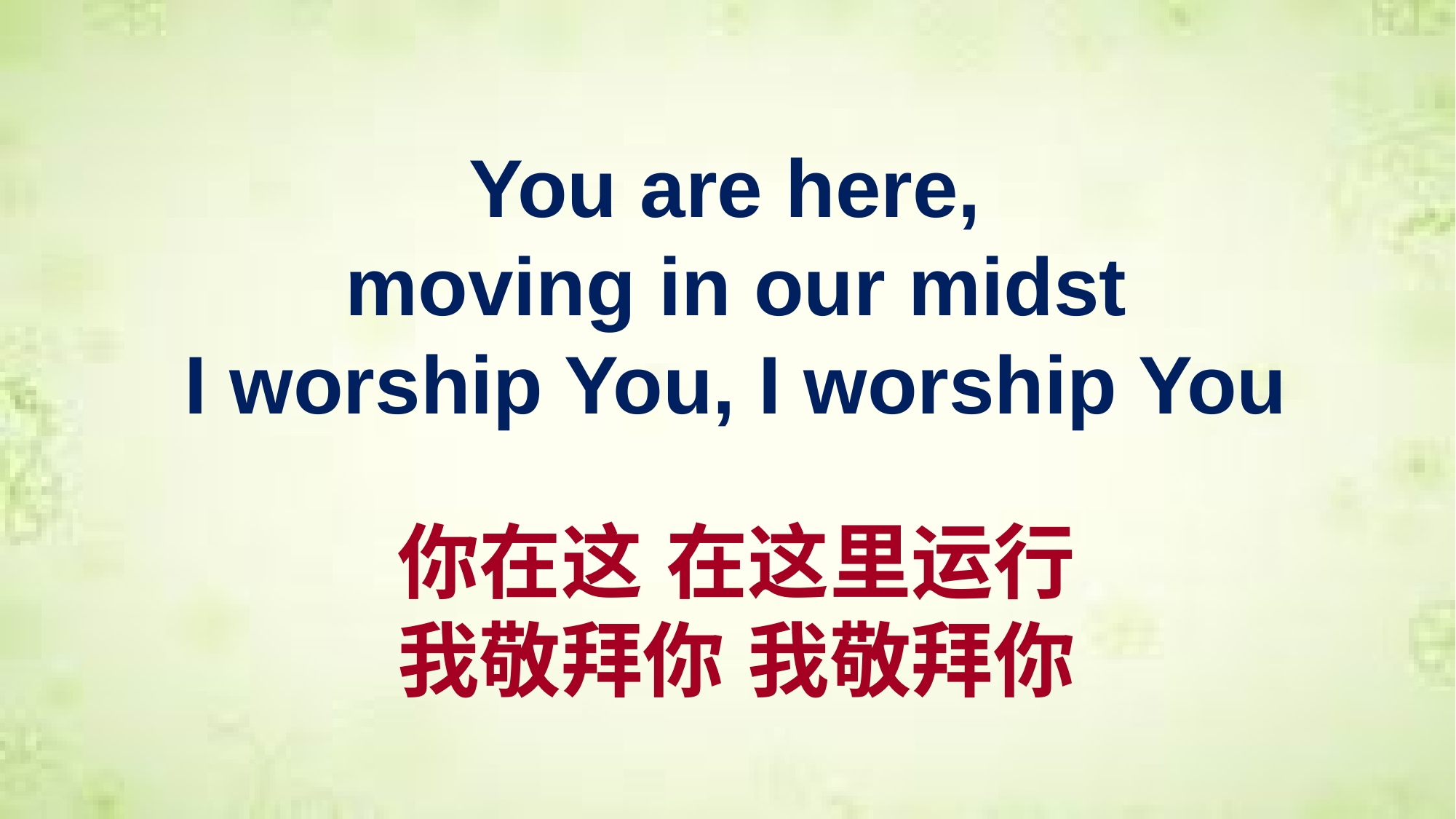

You are here,
moving in our midst
I worship You, I worship You
你在这 在这里运行
我敬拜你 我敬拜你